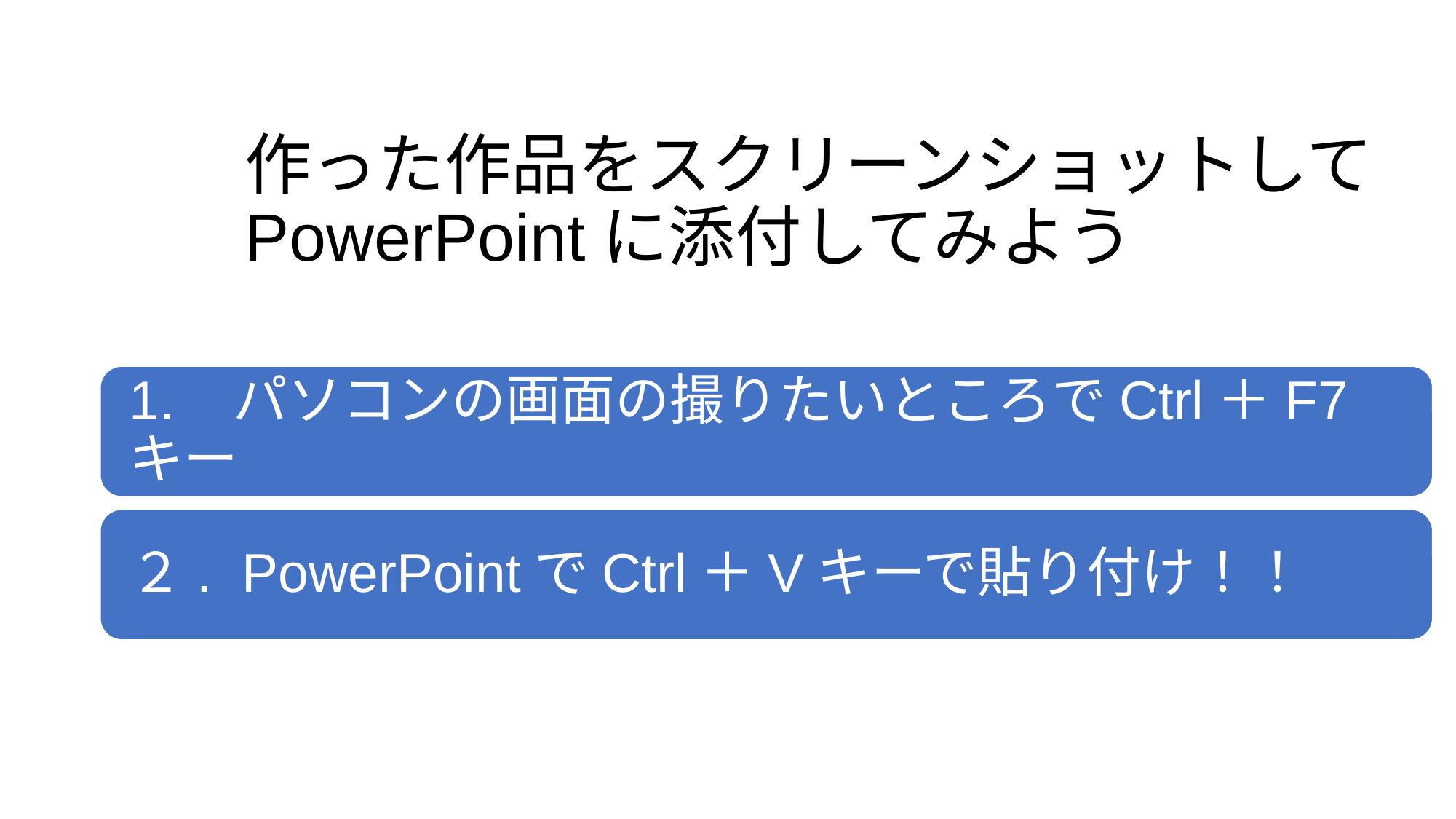

# 作った作品をスクリーンショットして PowerPointに添付してみよう
1.   パソコンの画面の撮りたいところでCtrl＋F7キー
２.  PowerPointでCtrl＋Vキーで貼り付け！！